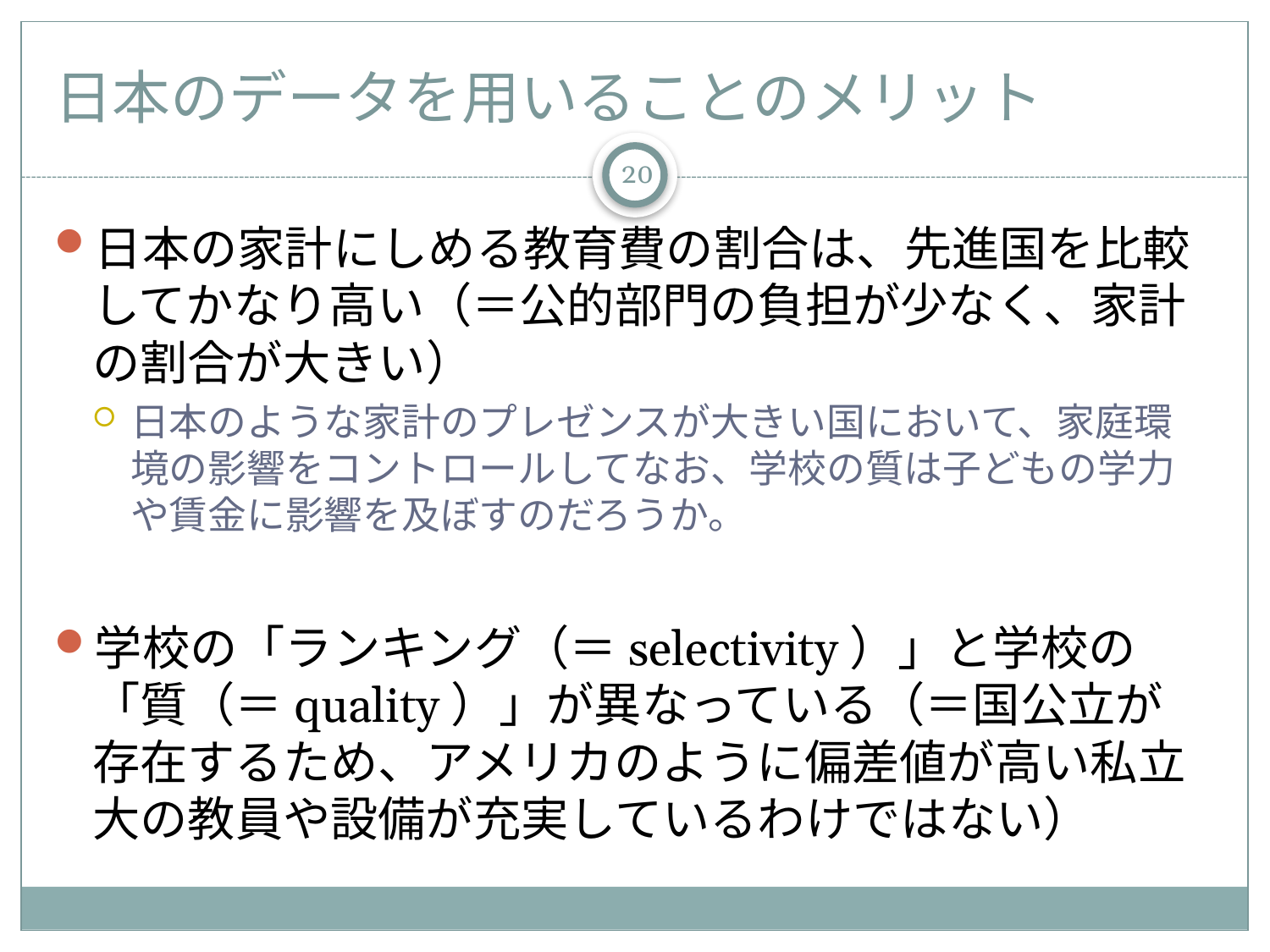

# 日本のデータを用いることのメリット
20
日本の家計にしめる教育費の割合は、先進国を比較してかなり高い（＝公的部門の負担が少なく、家計の割合が大きい）
日本のような家計のプレゼンスが大きい国において、家庭環境の影響をコントロールしてなお、学校の質は子どもの学力や賃金に影響を及ぼすのだろうか。

学校の「ランキング（＝selectivity）」と学校の「質（＝quality）」が異なっている（＝国公立が存在するため、アメリカのように偏差値が高い私立大の教員や設備が充実しているわけではない）